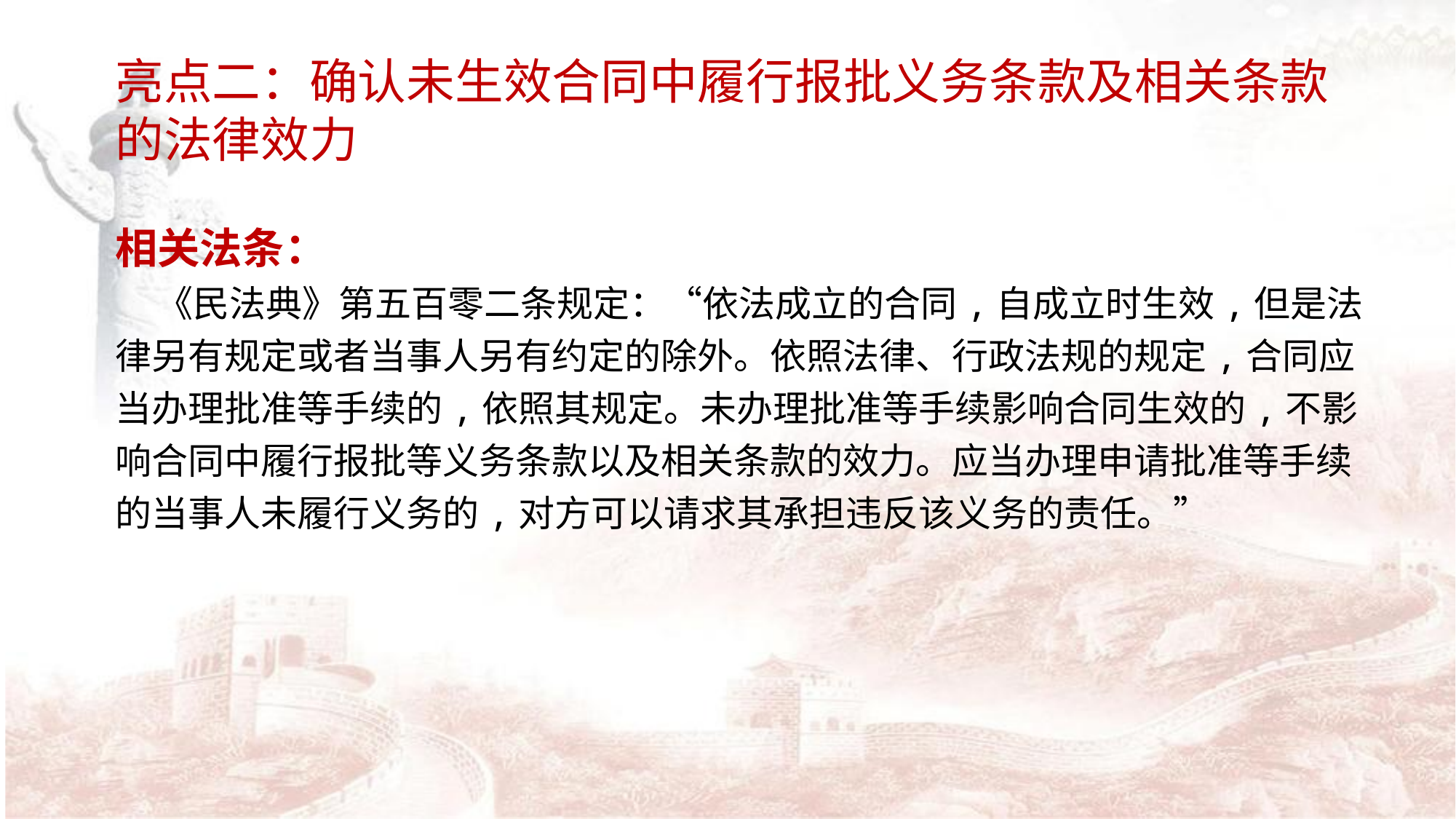

亮点二：确认未生效合同中履行报批义务条款及相关条款的法律效力

相关法条：
    《民法典》第五百零二条规定：“依法成立的合同,自成立时生效,但是法律另有规定或者当事人另有约定的除外。依照法律、行政法规的规定,合同应当办理批准等手续的,依照其规定。未办理批准等手续影响合同生效的,不影响合同中履行报批等义务条款以及相关条款的效力。应当办理申请批准等手续的当事人未履行义务的,对方可以请求其承担违反该义务的责任。”